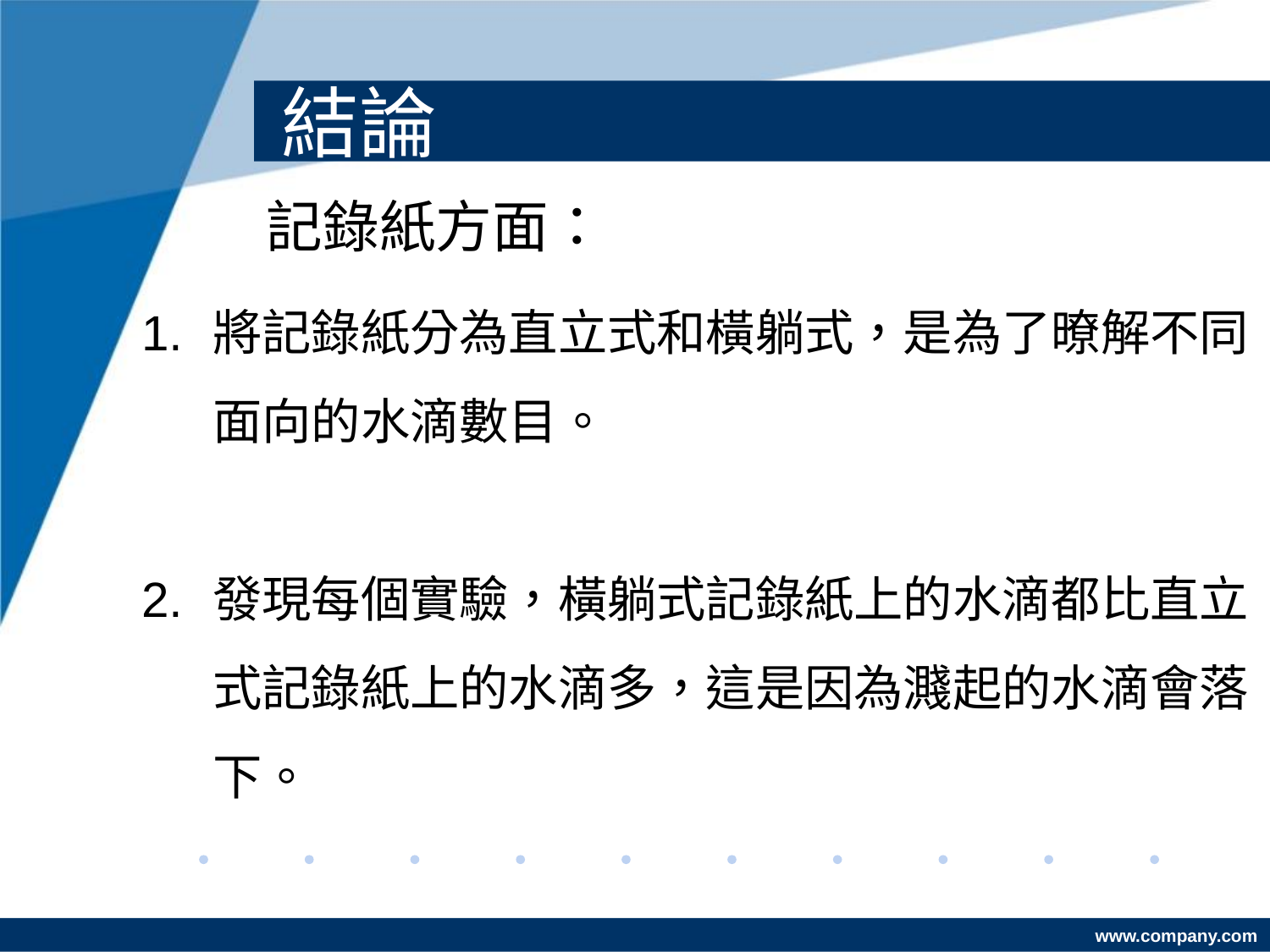

# 結論
記錄紙方面：
將記錄紙分為直立式和橫躺式，是為了暸解不同面向的水滴數目。

發現每個實驗，橫躺式記錄紙上的水滴都比直立式記錄紙上的水滴多，這是因為濺起的水滴會落下。